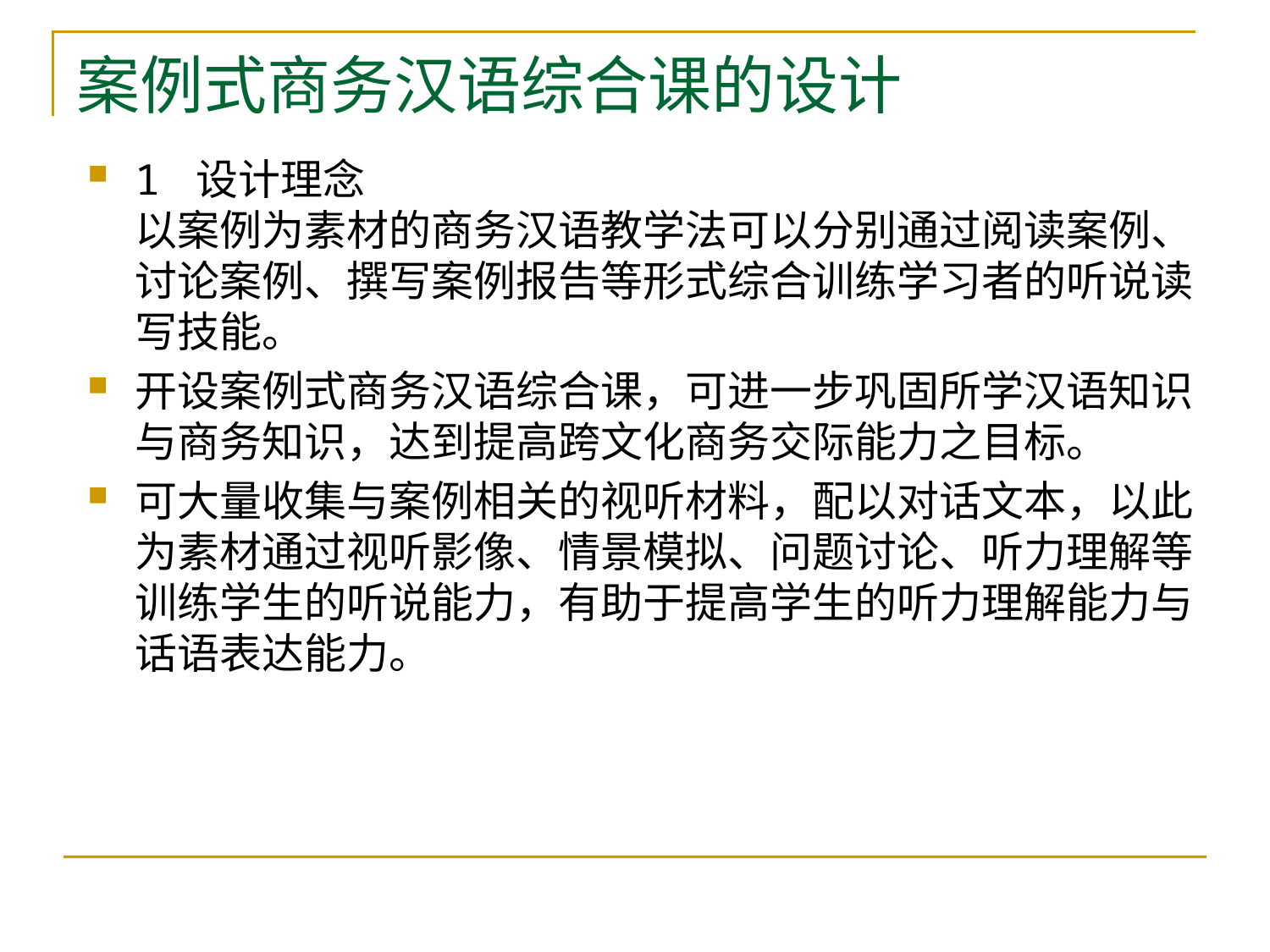

# 案例式商务汉语综合课的设计
1 设计理念
以案例为素材的商务汉语教学法可以分别通过阅读案例、讨论案例、撰写案例报告等形式综合训练学习者的听说读写技能。
开设案例式商务汉语综合课，可进一步巩固所学汉语知识与商务知识，达到提高跨文化商务交际能力之目标。
可大量收集与案例相关的视听材料，配以对话文本，以此为素材通过视听影像、情景模拟、问题讨论、听力理解等训练学生的听说能力，有助于提高学生的听力理解能力与话语表达能力。